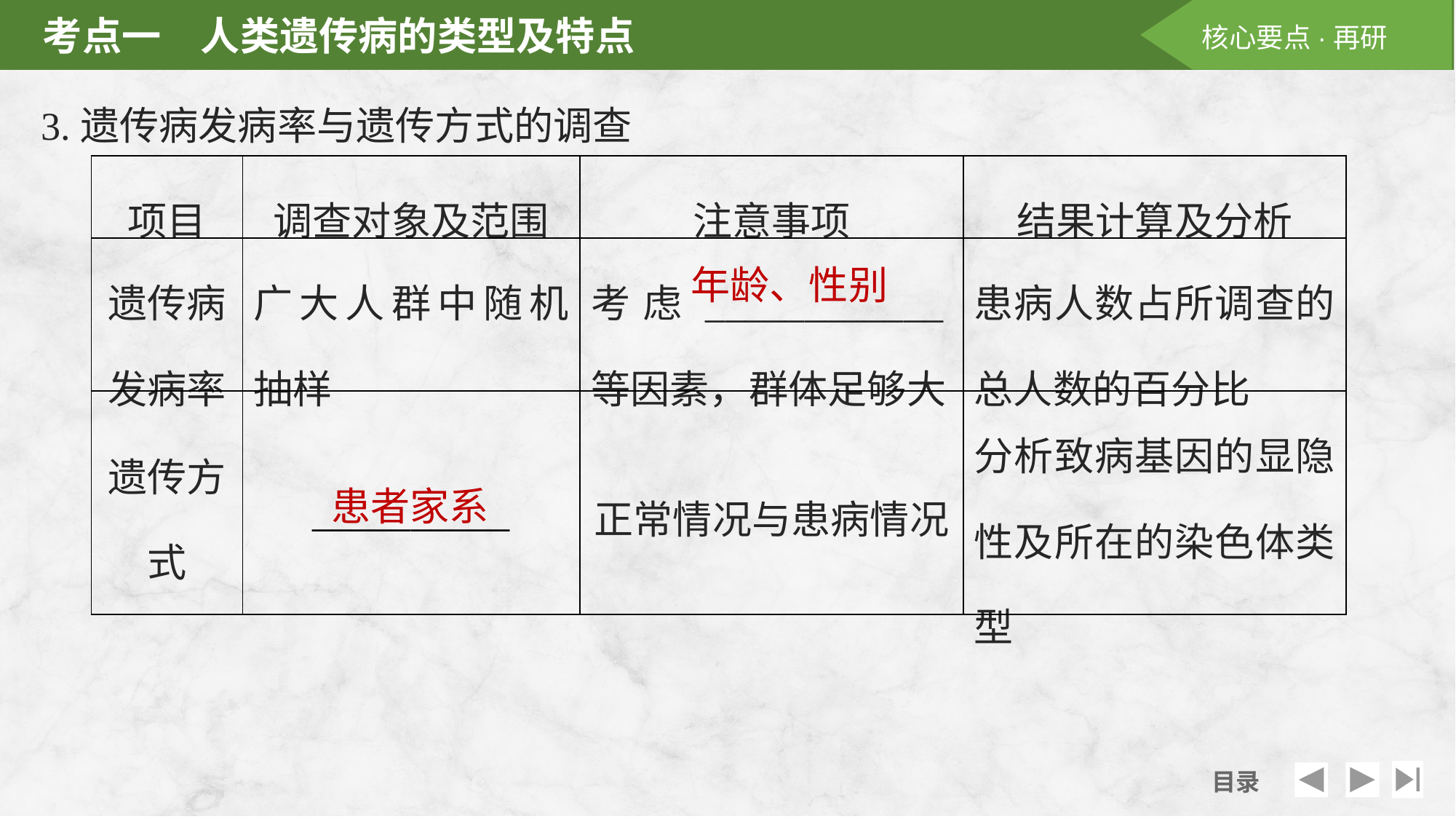

3.遗传病发病率与遗传方式的调查
| 项目 | 调查对象及范围 | 注意事项 | 结果计算及分析 |
| --- | --- | --- | --- |
| 遗传病发病率 | 广大人群中随机抽样 | 考虑\_\_\_\_\_\_\_\_\_\_\_\_等因素，群体足够大 | 患病人数占所调查的总人数的百分比 |
| 遗传方式 | \_\_\_\_\_\_\_\_\_\_ | 正常情况与患病情况 | 分析致病基因的显隐性及所在的染色体类型 |
年龄、性别
患者家系